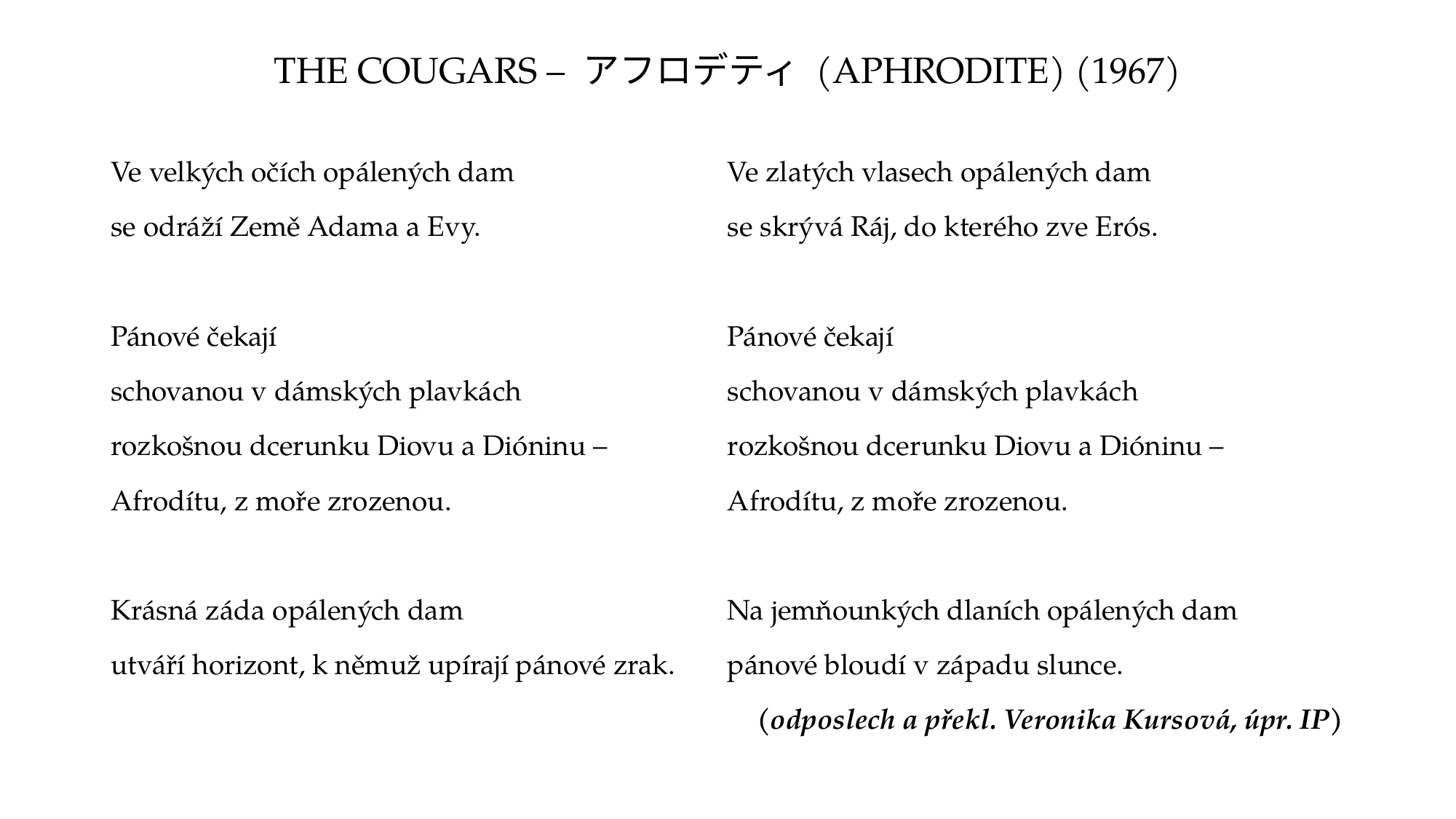

# The Cougars – アフロデティ (Aphrodite) (1967)
Ve velkých očích opálených dam
se odráží Země Adama a Evy.

Pánové čekají
schovanou v dámských plavkách
rozkošnou dcerunku Diovu a Dióninu –
Afrodítu, z moře zrozenou.

Krásná záda opálených dam
utváří horizont, k němuž upírají pánové zrak.

Ve zlatých vlasech opálených dam
se skrývá Ráj, do kterého zve Erós.

Pánové čekají
schovanou v dámských plavkách
rozkošnou dcerunku Diovu a Dióninu –
Afrodítu, z moře zrozenou.

Na jemňounkých dlaních opálených dam
pánové bloudí v západu slunce.
(odposlech a překl. Veronika Kursová, úpr. IP)